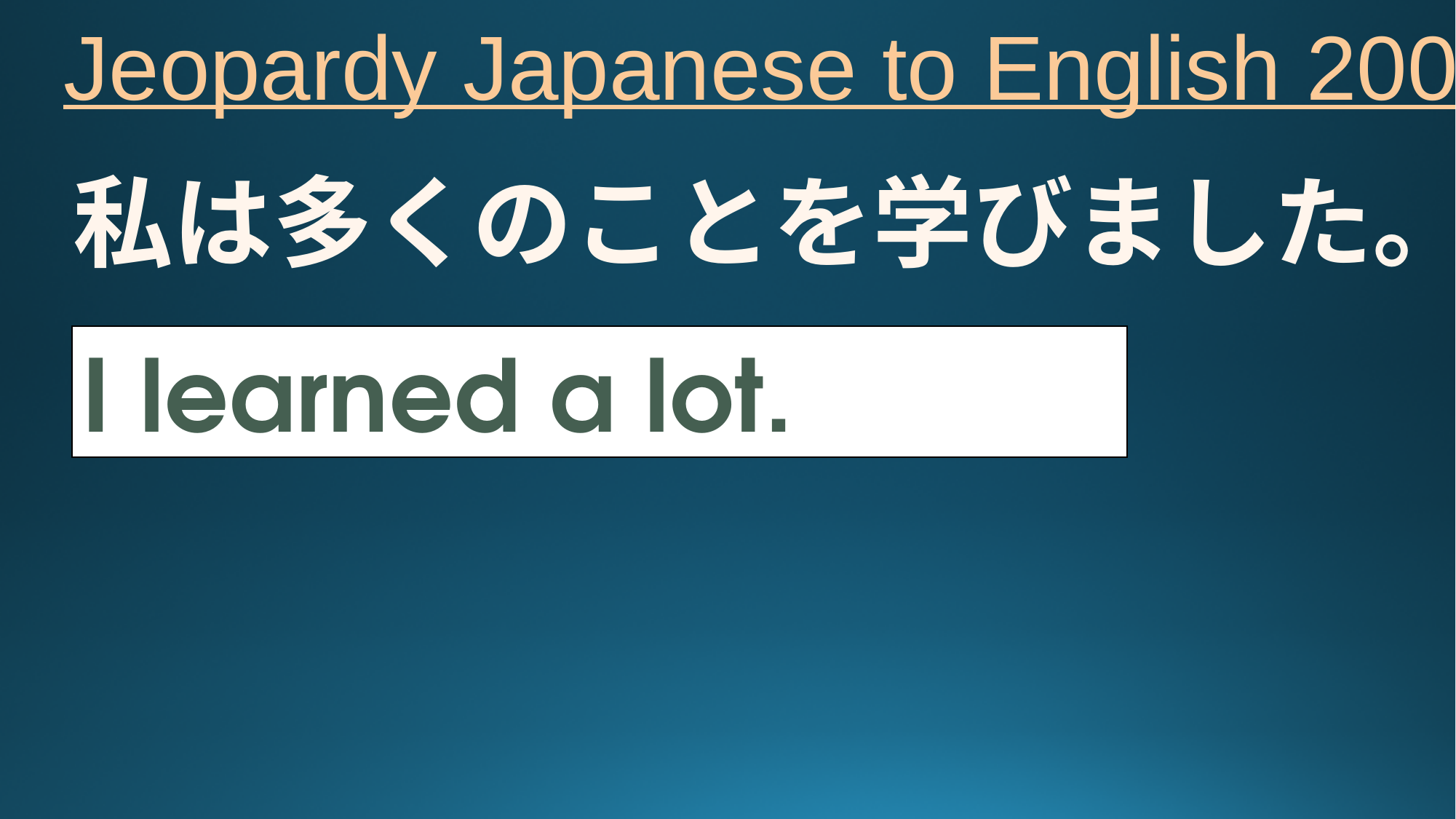

# Jeopardy Japanese to English 200
私は多くのことを学びました。
I learned a lot.